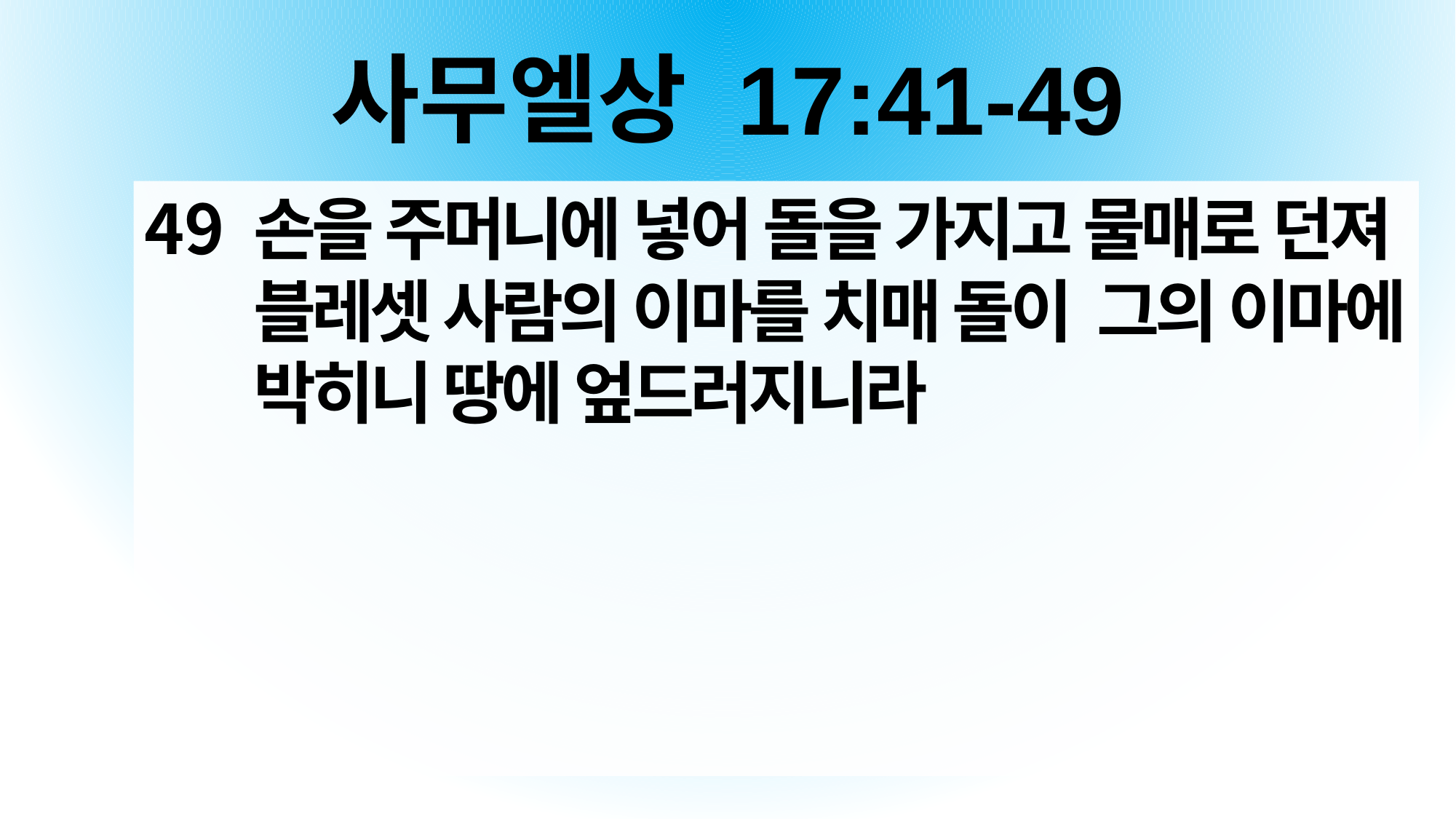

# 사무엘상 17:41-49
손을 주머니에 넣어 돌을 가지고 물매로 던져 블레셋 사람의 이마를 치매 돌이  그의 이마에 박히니 땅에 엎드러지니라